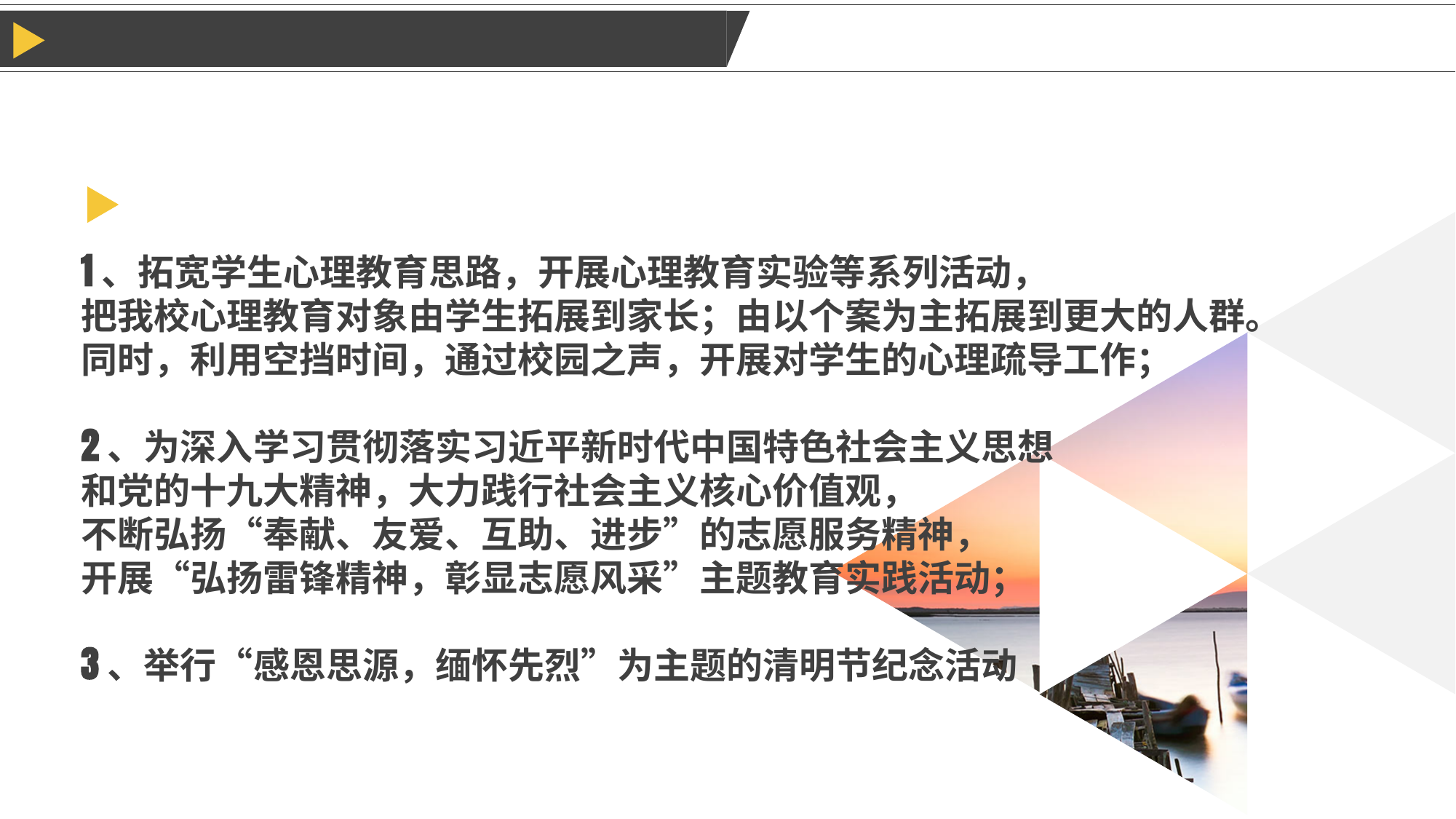

1、拓宽学生心理教育思路，开展心理教育实验等系列活动，
把我校心理教育对象由学生拓展到家长；由以个案为主拓展到更大的人群。
同时，利用空挡时间，通过校园之声，开展对学生的心理疏导工作；

2、为深入学习贯彻落实习近平新时代中国特色社会主义思想
和党的十九大精神，大力践行社会主义核心价值观，
不断弘扬“奉献、友爱、互助、进步”的志愿服务精神，
开展“弘扬雷锋精神，彰显志愿风采”主题教育实践活动；

3、举行“感恩思源，缅怀先烈”为主题的清明节纪念活动